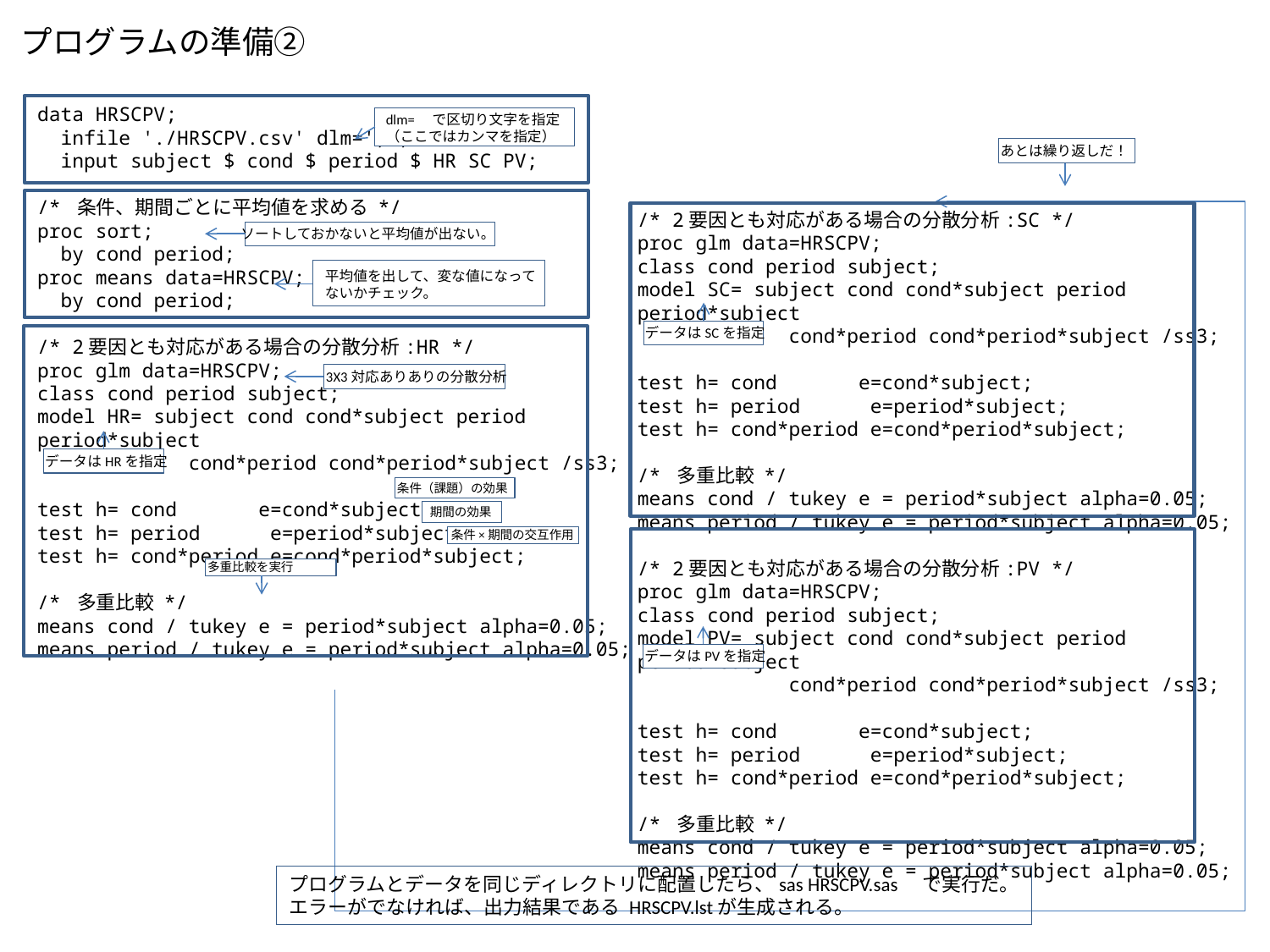

プログラムの準備②

data HRSCPV;
  infile './HRSCPV.csv' dlm=',';
  input subject $ cond $ period $ HR SC PV;

/* 条件、期間ごとに平均値を求める */
proc sort;
  by cond period;
proc means data=HRSCPV;
  by cond period;

/* 2要因とも対応がある場合の分散分析:HR */
proc glm data=HRSCPV;
class cond period subject;
model HR= subject cond cond*subject period period*subject
             cond*period cond*period*subject /ss3;

test h= cond       e=cond*subject;
test h= period      e=period*subject;
test h= cond*period e=cond*period*subject;

/* 多重比較 */
means cond / tukey e = period*subject alpha=0.05;
means period / tukey e = period*subject alpha=0.05;

dlm=　で区切り文字を指定
（ここではカンマを指定）

あとは繰り返しだ！

/* 2要因とも対応がある場合の分散分析:SC */
proc glm data=HRSCPV;
class cond period subject;
model SC= subject cond cond*subject period period*subject
             cond*period cond*period*subject /ss3;

test h= cond       e=cond*subject;
test h= period      e=period*subject;
test h= cond*period e=cond*period*subject;

/* 多重比較 */
means cond / tukey e = period*subject alpha=0.05;
means period / tukey e = period*subject alpha=0.05;

/* 2要因とも対応がある場合の分散分析:PV */
proc glm data=HRSCPV;
class cond period subject;
model PV= subject cond cond*subject period period*subject
             cond*period cond*period*subject /ss3;

test h= cond       e=cond*subject;
test h= period      e=period*subject;
test h= cond*period e=cond*period*subject;

/* 多重比較 */
means cond / tukey e = period*subject alpha=0.05;
means period / tukey e = period*subject alpha=0.05;

ソートしておかないと平均値が出ない。

平均値を出して、変な値になってないかチェック。
データはSCを指定

3X3対応ありありの分散分析

データはHRを指定

条件（課題）の効果

期間の効果

条件×期間の交互作用

多重比較を実行

データはPVを指定

プログラムとデータを同じディレクトリに配置したら、sas HRSCPV.sas　で実行だ。
エラーがでなければ、出力結果である HRSCPV.lstが生成される。